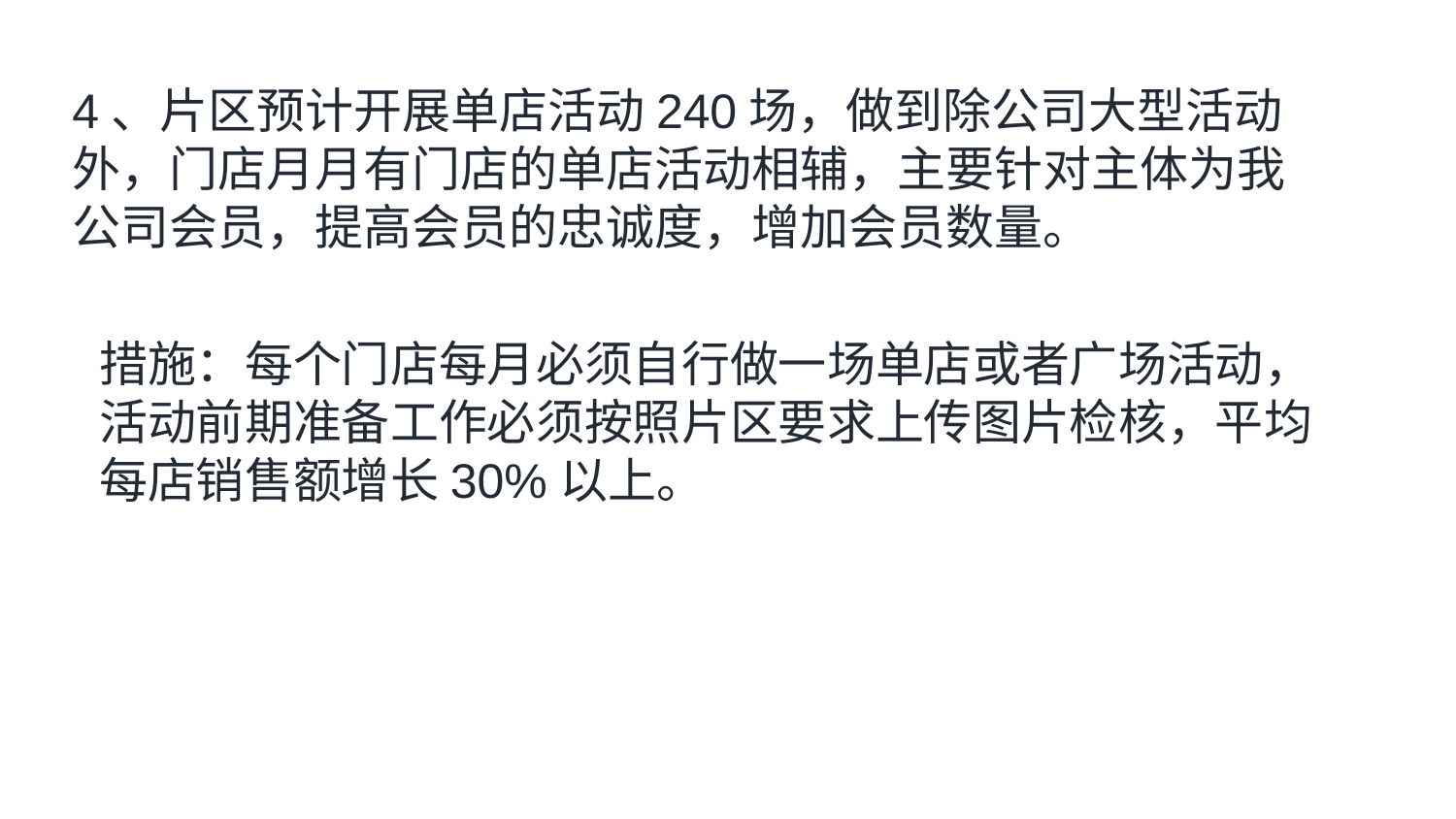

4、片区预计开展单店活动240场，做到除公司大型活动外，门店月月有门店的单店活动相辅，主要针对主体为我公司会员，提高会员的忠诚度，增加会员数量。
措施：每个门店每月必须自行做一场单店或者广场活动，活动前期准备工作必须按照片区要求上传图片检核，平均每店销售额增长30%以上。